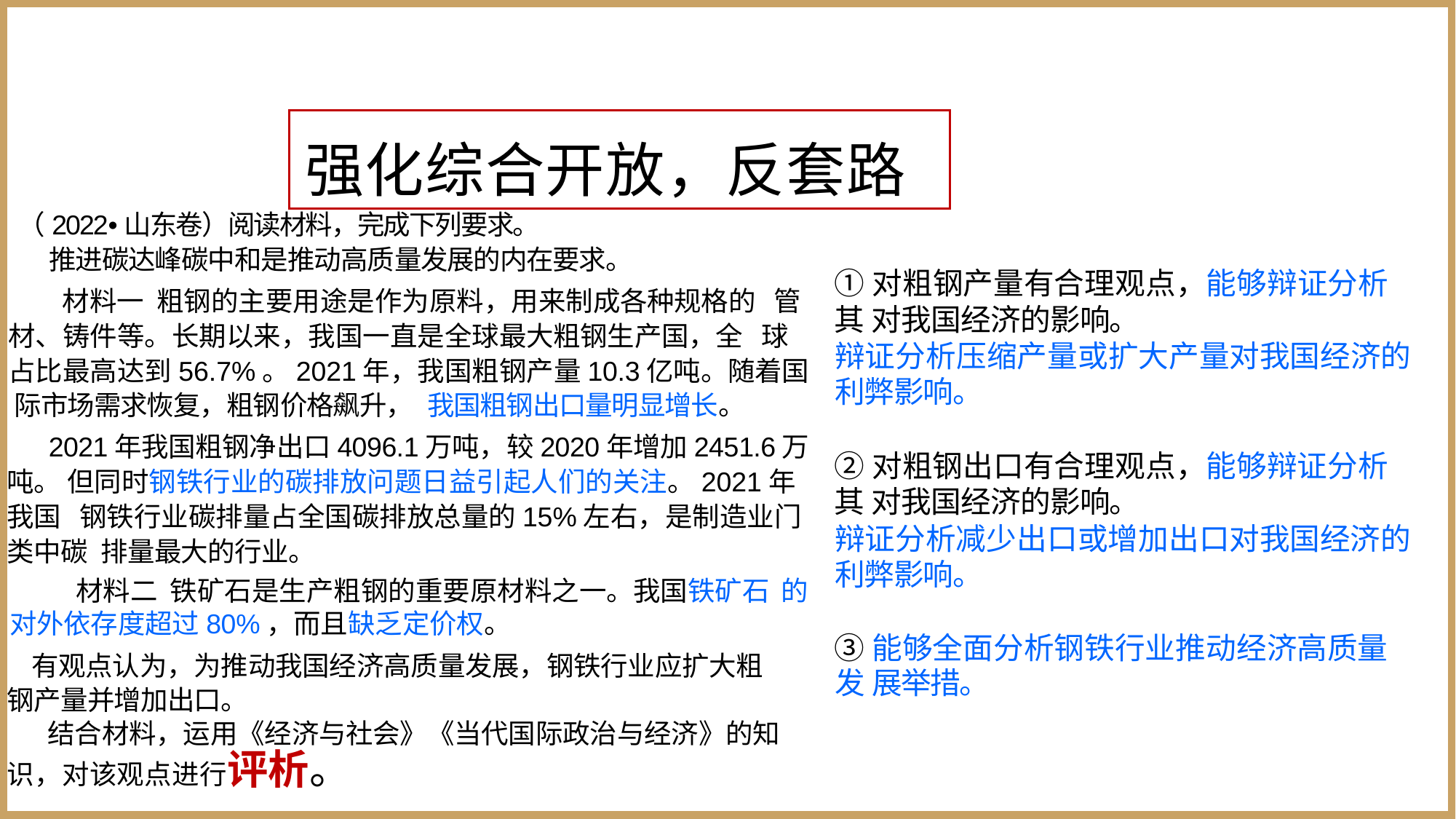

| 强化综合开放，反套路 |
| --- |

（2022•山东卷）阅读材料，完成下列要求。
推进碳达峰碳中和是推动高质量发展的内在要求。
材料一  粗钢的主要用途是作为原料，用来制成各种规格的   管材、铸件等。长期以来，我国一直是全球最大粗钢生产国，全   球占比最高达到56.7%。2021年，我国粗钢产量10.3亿吨。随着国  际市场需求恢复，粗钢价格飙升， 我国粗钢出口量明显增长。
2021年我国粗钢净出口4096.1万吨，较2020年增加2451.6万吨。 但同时钢铁行业的碳排放问题日益引起人们的关注。2021年我国   钢铁行业碳排量占全国碳排放总量的15%左右，是制造业门类中碳  排量最大的行业。
材料二  铁矿石是生产粗钢的重要原材料之一。我国铁矿石  的对外依存度超过80%，而且缺乏定价权。
有观点认为，为推动我国经济高质量发展，钢铁行业应扩大粗      钢产量并增加出口。
结合材料，运用《经济与社会》《当代国际政治与经济》的知    识，对该观点进行评析。

①对粗钢产量有合理观点，能够辩证分析其 对我国经济的影响。
辩证分析压缩产量或扩大产量对我国经济的 利弊影响。

②对粗钢出口有合理观点，能够辩证分析其 对我国经济的影响。
辩证分析减少出口或增加出口对我国经济的 利弊影响。

③能够全面分析钢铁行业推动经济高质量发 展举措。